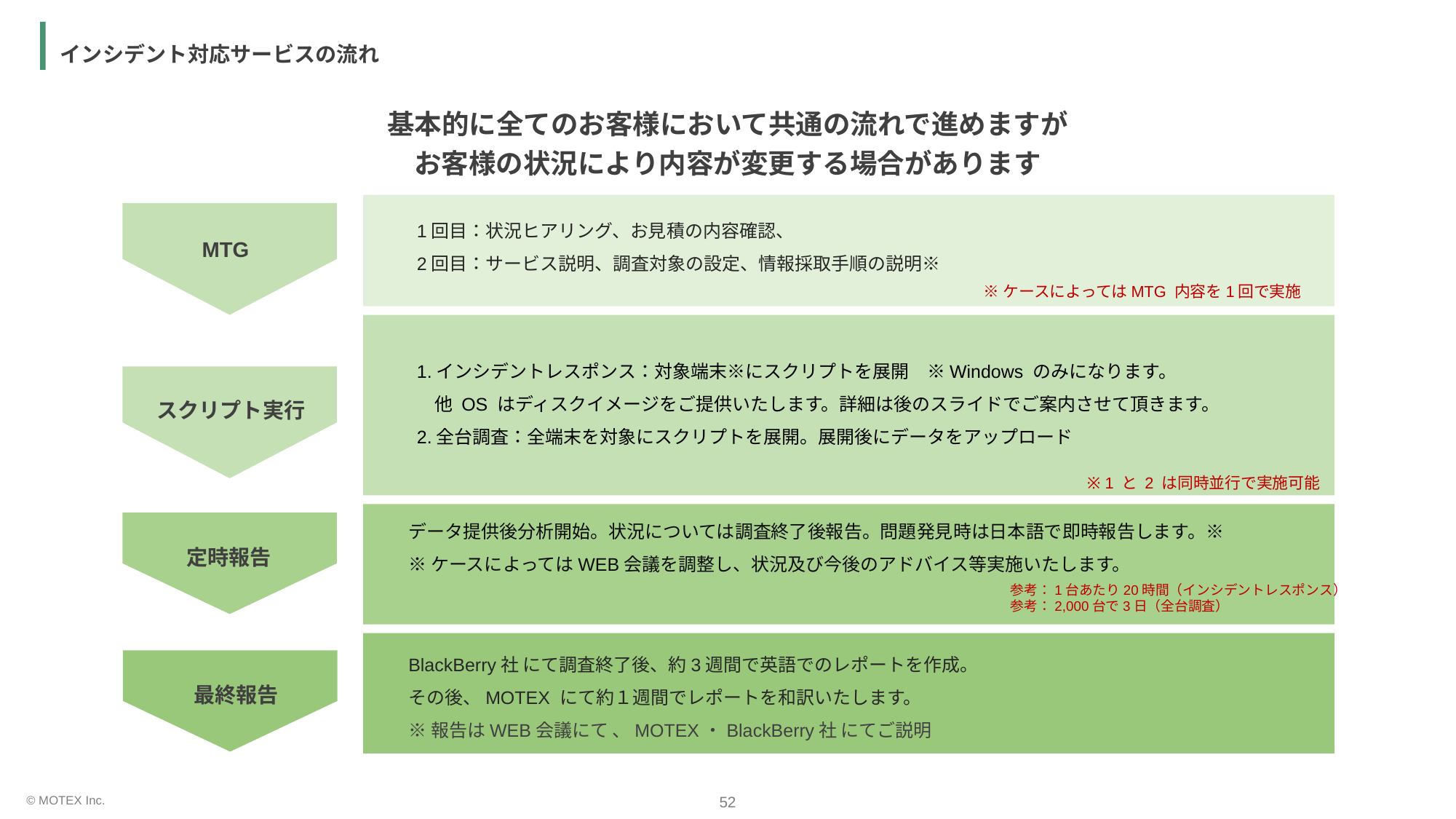

インシデント対応サービスの流れ
基本的に全てのお客様において共通の流れで進めますが
お客様の状況により内容が変更する場合があります

1回目：状況ヒアリング、お見積の内容確認、
2回目：サービス説明、調査対象の設定、情報採取手順の説明※
MTG
※ケースによってはMTG 内容を1回で実施

1.インシデントレスポンス：対象端末※にスクリプトを展開　※Windows のみになります。
　他 OS はディスクイメージをご提供いたします。詳細は後のスライドでご案内させて頂きます。
2.全台調査：全端末を対象にスクリプトを展開。展開後にデータをアップロード
スクリプト実行

※ 1 と 2 は同時並行で実施可能

データ提供後分析開始。状況については調査終了後報告。問題発見時は日本語で即時報告します。※
※ケースによってはWEB会議を調整し、状況及び今後のアドバイス等実施いたします。
定時報告
参考：1台あたり20時間（インシデントレスポンス）
参考：2,000台で3日（全台調査）

BlackBerry社 にて調査終了後、約3週間で英語でのレポートを作成。
その後、MOTEX にて約１週間でレポートを和訳いたします。
※報告はWEB会議にて 、MOTEX・BlackBerry社 にてご説明
最終報告